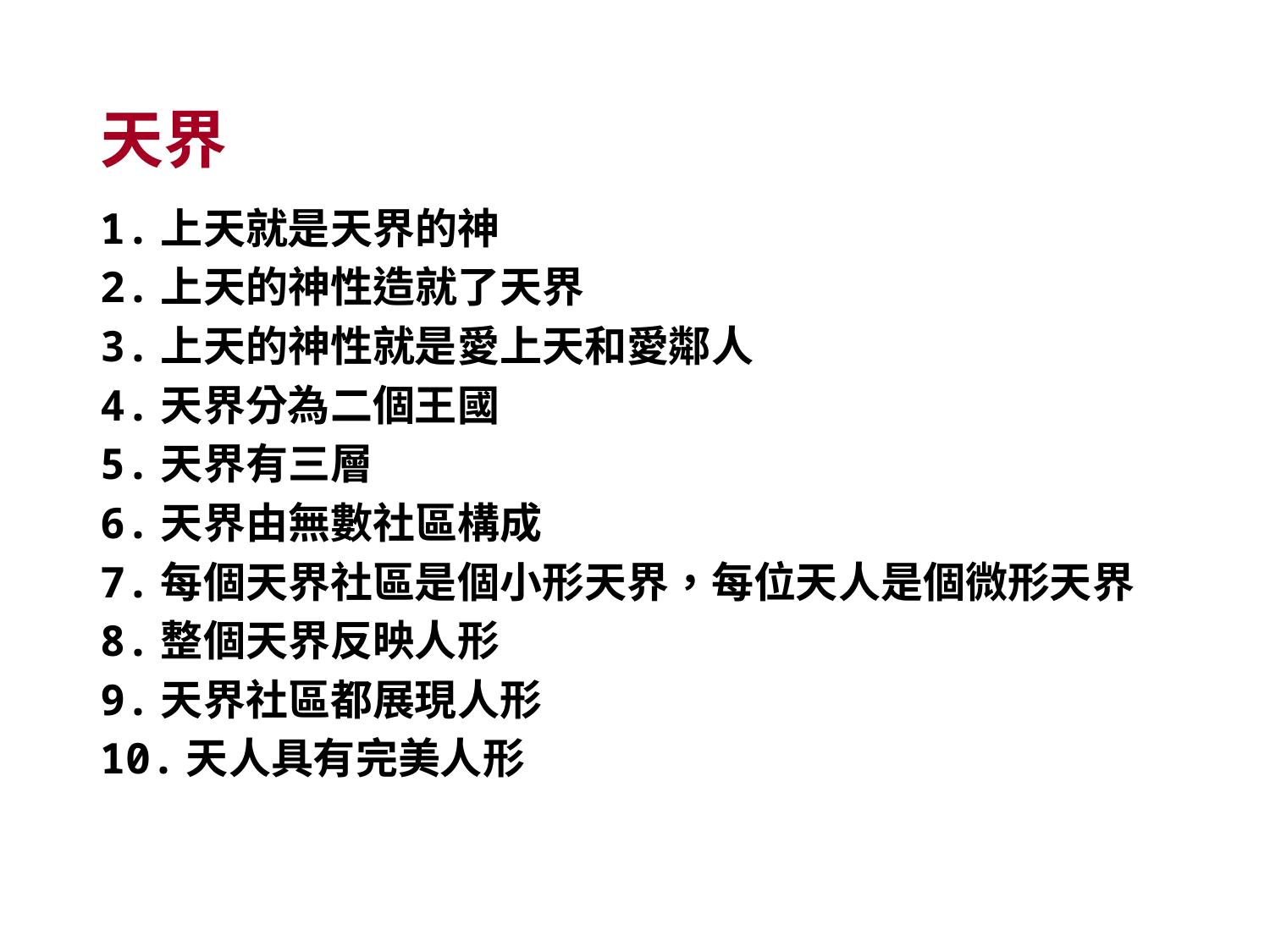

# 天界
1.上天就是天界的神
2.上天的神性造就了天界
3.上天的神性就是愛上天和愛鄰人
4.天界分為二個王國
5.天界有三層
6.天界由無數社區構成
7.每個天界社區是個小形天界，每位天人是個微形天界
8.整個天界反映人形
9.天界社區都展現人形
10.天人具有完美人形